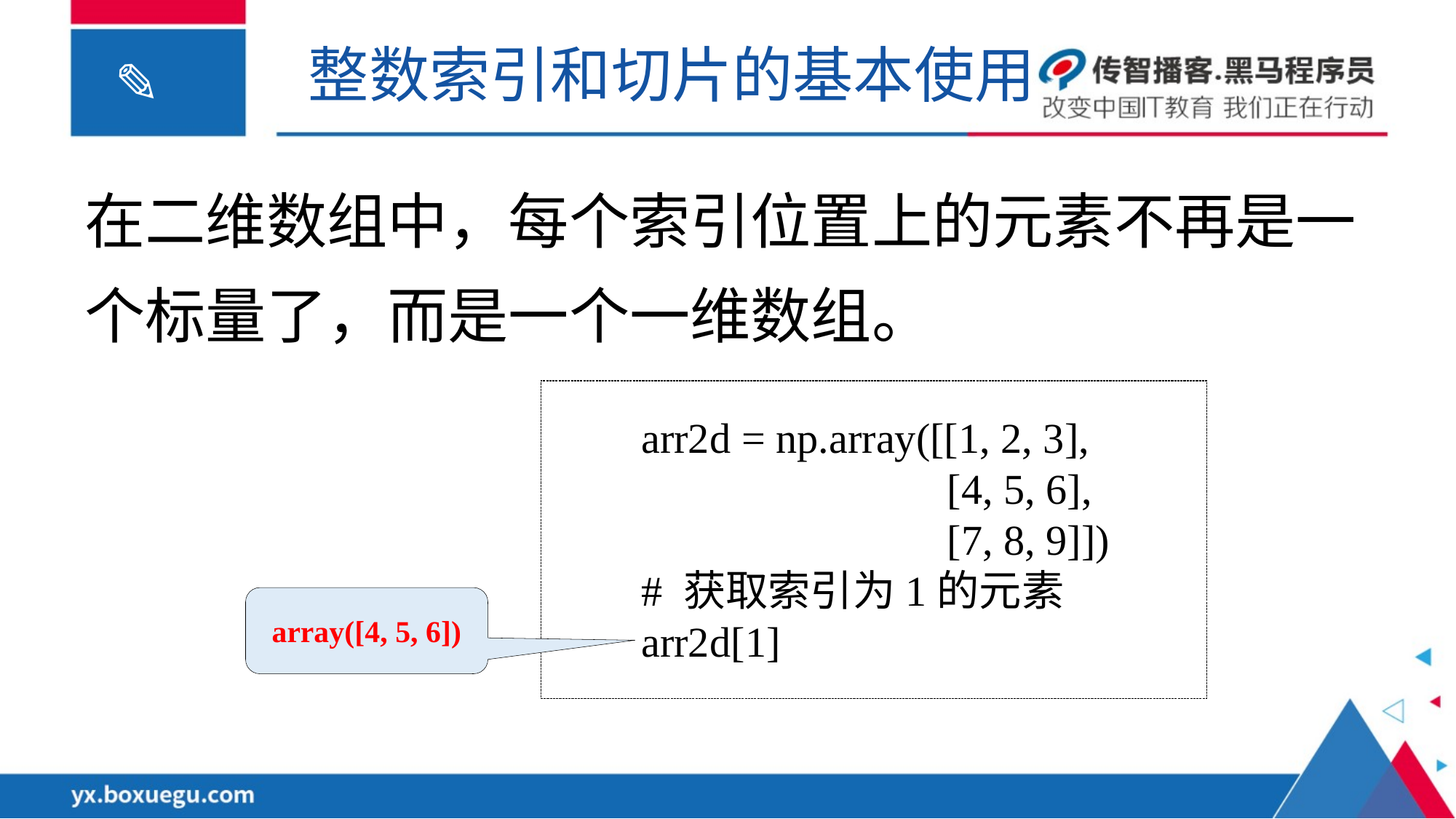

整数索引和切片的基本使用
在二维数组中，每个索引位置上的元素不再是一个标量了，而是一个一维数组。

arr2d = np.array([[1, 2, 3],
                             [4, 5, 6],
                             [7, 8, 9]])
# 获取索引为1的元素
arr2d[1]
array([4, 5, 6])